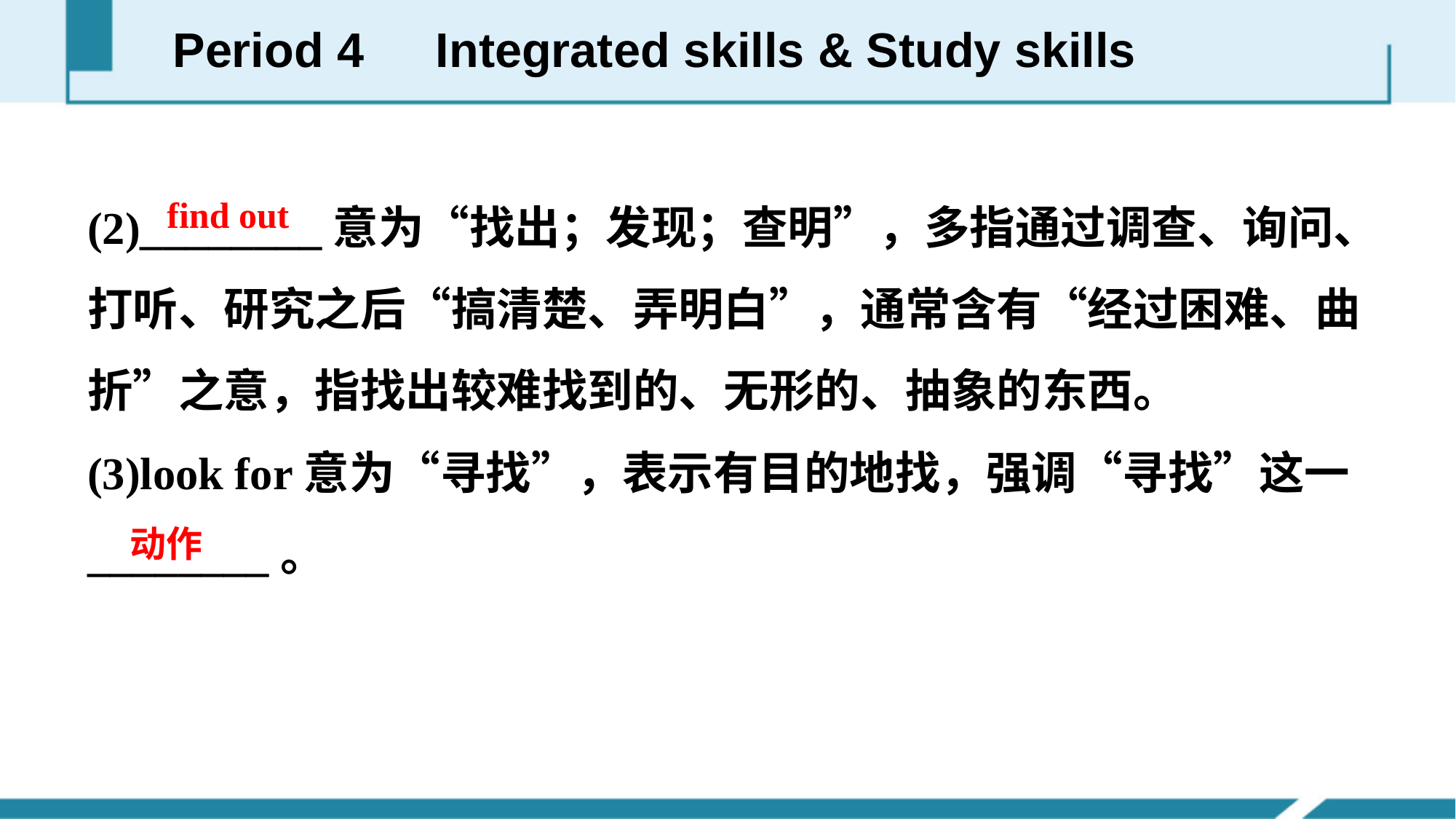

Period 4　Integrated skills & Study skills
(2)________意为“找出；发现；查明”，多指通过调查、询问、打听、研究之后“搞清楚、弄明白”，通常含有“经过困难、曲折”之意，指找出较难找到的、无形的、抽象的东西。
(3)look for意为“寻找”，表示有目的地找，强调“寻找”这一________。
 find out
动作